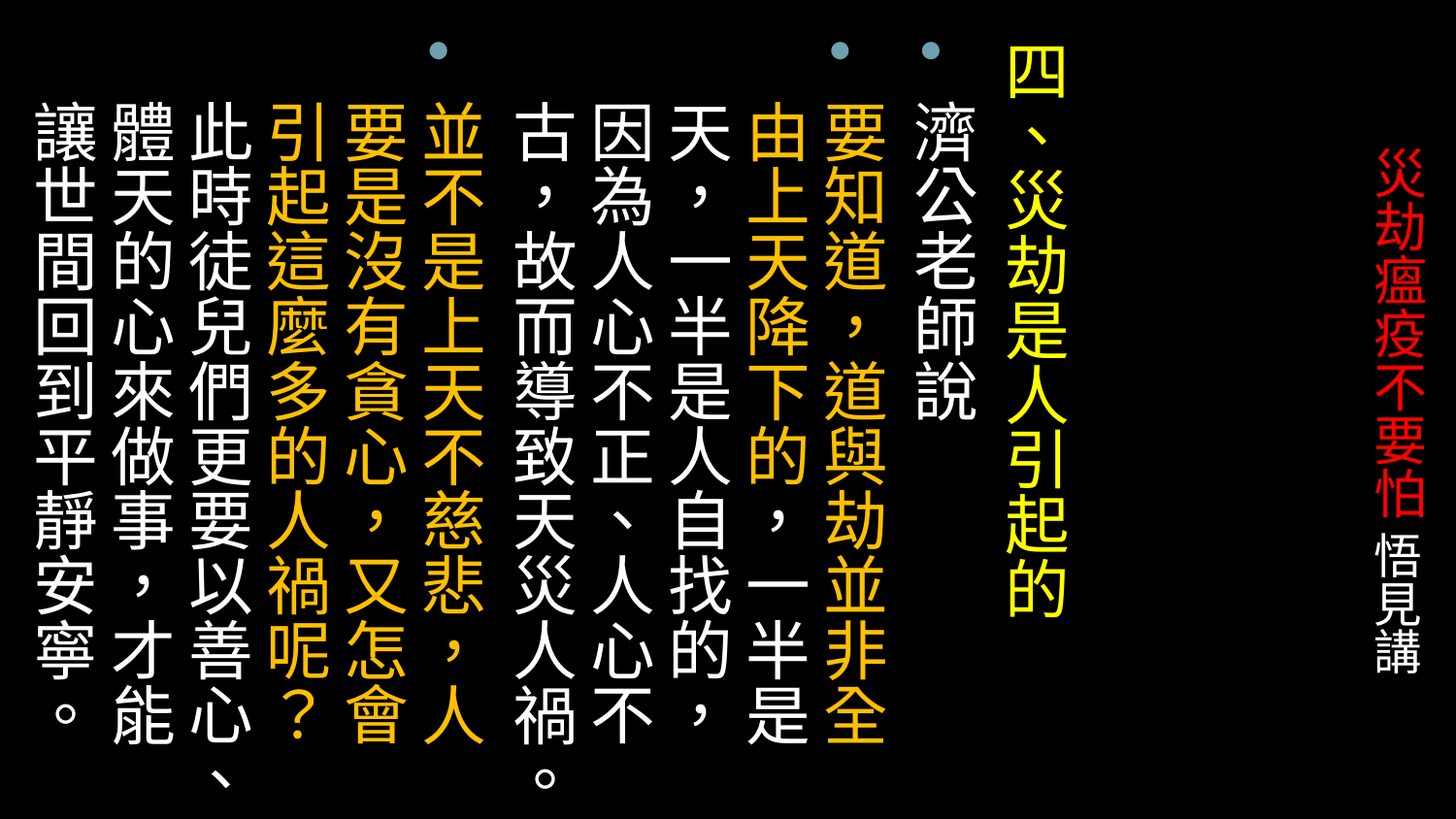

四、災劫是人引起的
濟公老師說
要知道，道與劫並非全由上天降下的，一半是天，一半是人自找的，因為人心不正、人心不古，故而導致天災人禍。
並不是上天不慈悲，人要是沒有貪心，又怎會引起這麼多的人禍呢？此時徒兒們更要以善心、體天的心來做事，才能讓世間回到平靜安寧。
# 災劫瘟疫不要怕 悟見講